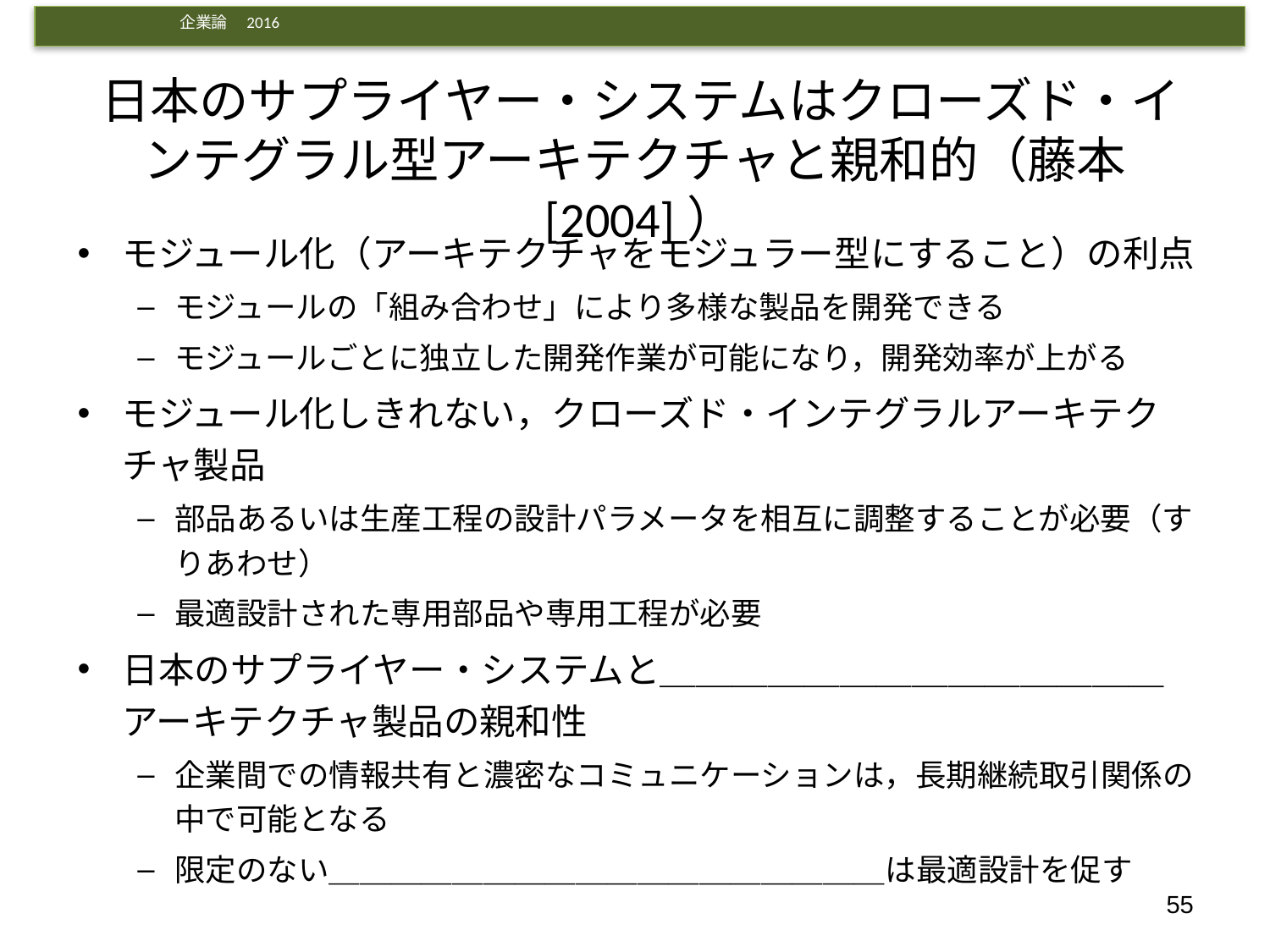

# 日本のサプライヤー・システムはクローズド・インテグラル型アーキテクチャと親和的（藤本[2004]）
モジュール化（アーキテクチャをモジュラー型にすること）の利点
モジュールの「組み合わせ」により多様な製品を開発できる
モジュールごとに独立した開発作業が可能になり，開発効率が上がる
モジュール化しきれない，クローズド・インテグラルアーキテクチャ製品
部品あるいは生産工程の設計パラメータを相互に調整することが必要（すりあわせ）
最適設計された専用部品や専用工程が必要
日本のサプライヤー・システムと＿＿＿＿＿＿＿＿＿＿＿＿＿＿アーキテクチャ製品の親和性
企業間での情報共有と濃密なコミュニケーションは，長期継続取引関係の中で可能となる
限定のない＿＿＿＿＿＿＿＿＿＿＿＿＿＿＿＿＿＿は最適設計を促す

55